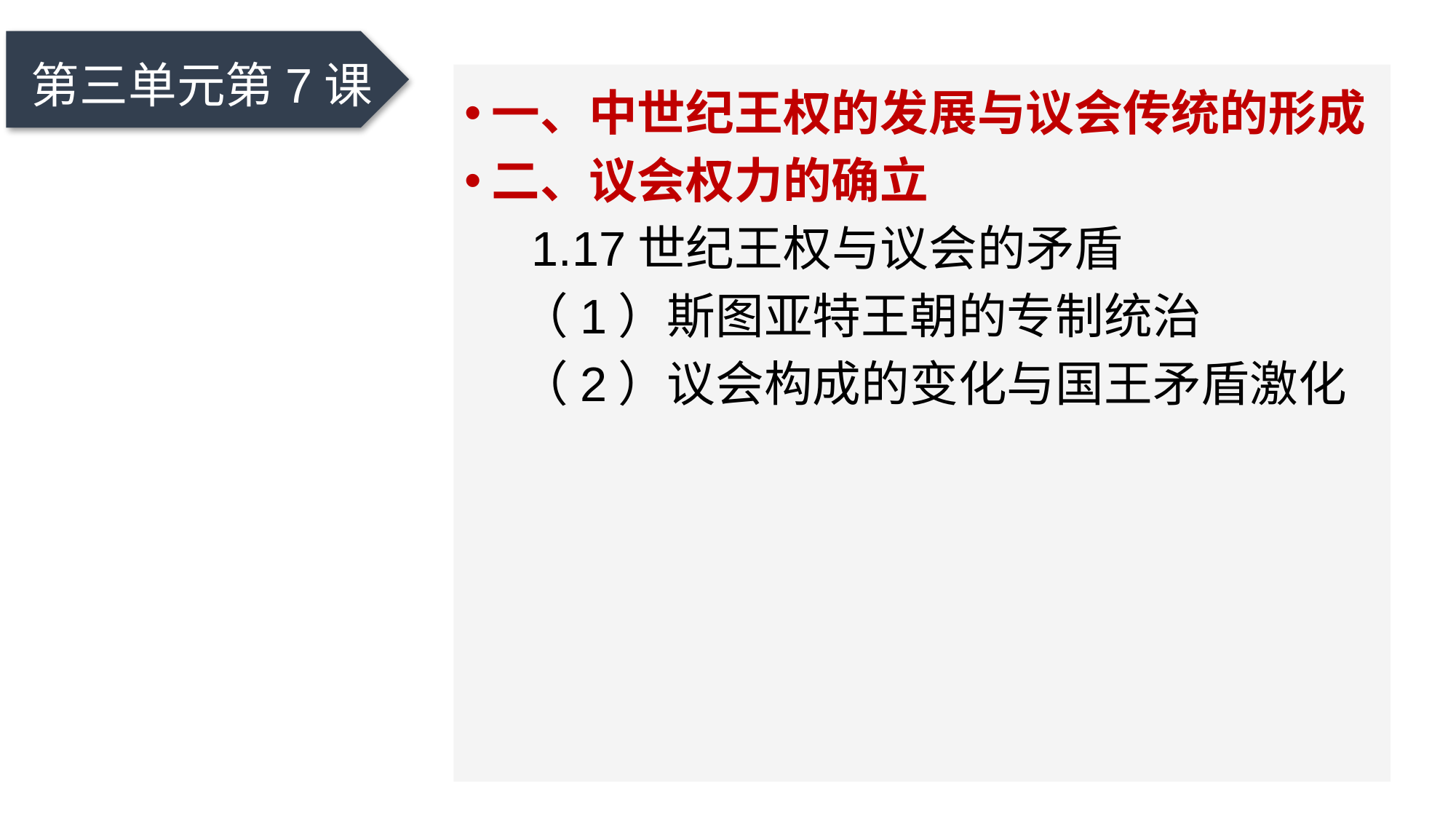

第二
单元
    第三单元第7课

一、中世纪王权的发展与议会传统的形成
二、议会权力的确立
     1.17世纪王权与议会的矛盾
    （1）斯图亚特王朝的专制统治
    （2）议会构成的变化与国王矛盾激化